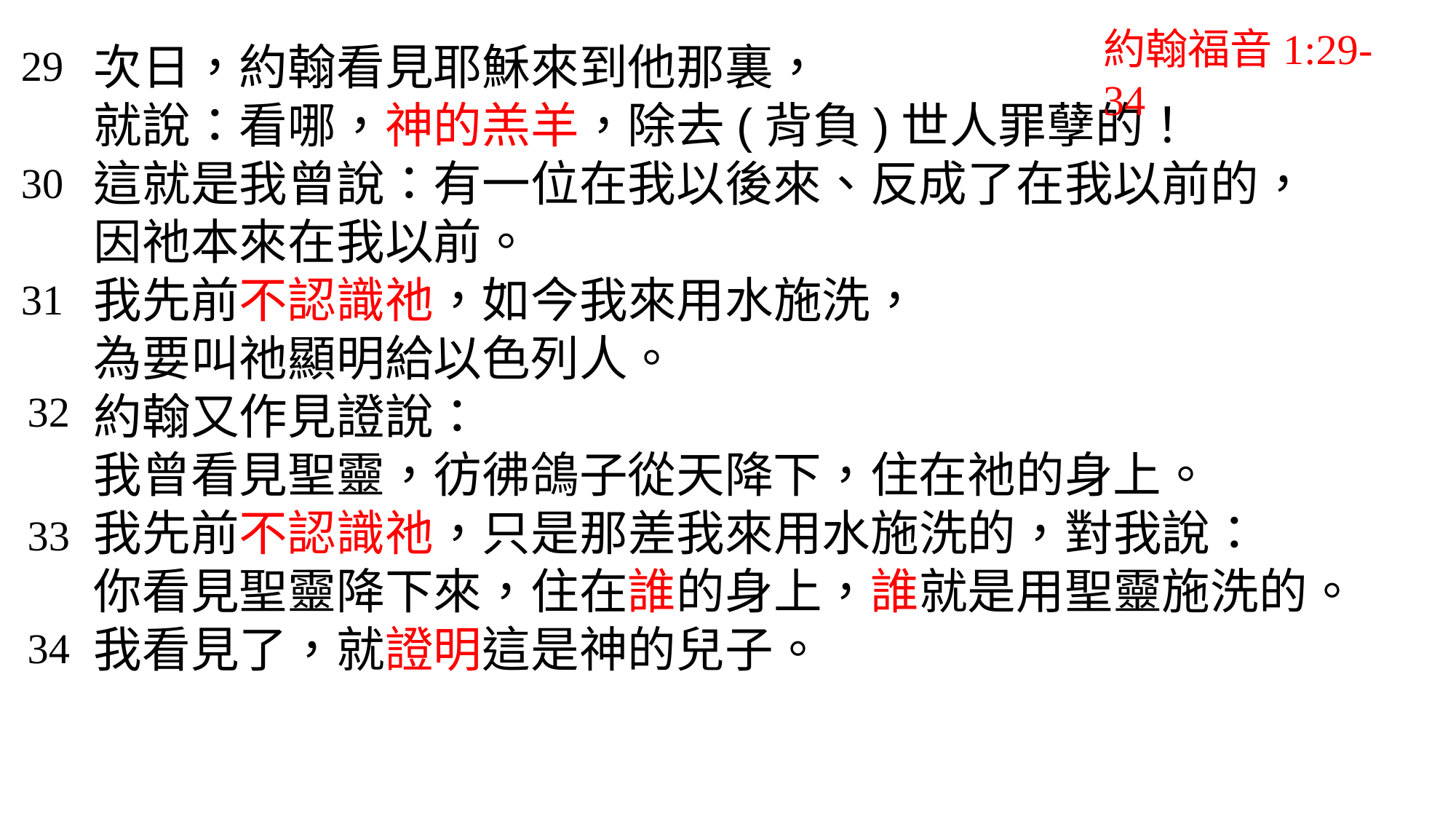

約翰福音1:29-34
次日，約翰看見耶穌來到他那裏，
就說：看哪，神的羔羊，除去(背負)世人罪孽的！
這就是我曾說：有一位在我以後來、反成了在我以前的，
因祂本來在我以前。
我先前不認識祂，如今我來用水施洗，
為要叫祂顯明給以色列人。
約翰又作見證說：
我曾看見聖靈，彷彿鴿子從天降下，住在祂的身上。
我先前不認識祂，只是那差我來用水施洗的，對我說：
你看見聖靈降下來，住在誰的身上，誰就是用聖靈施洗的。
我看見了，就證明這是神的兒子。
29
30
31
32
33
34